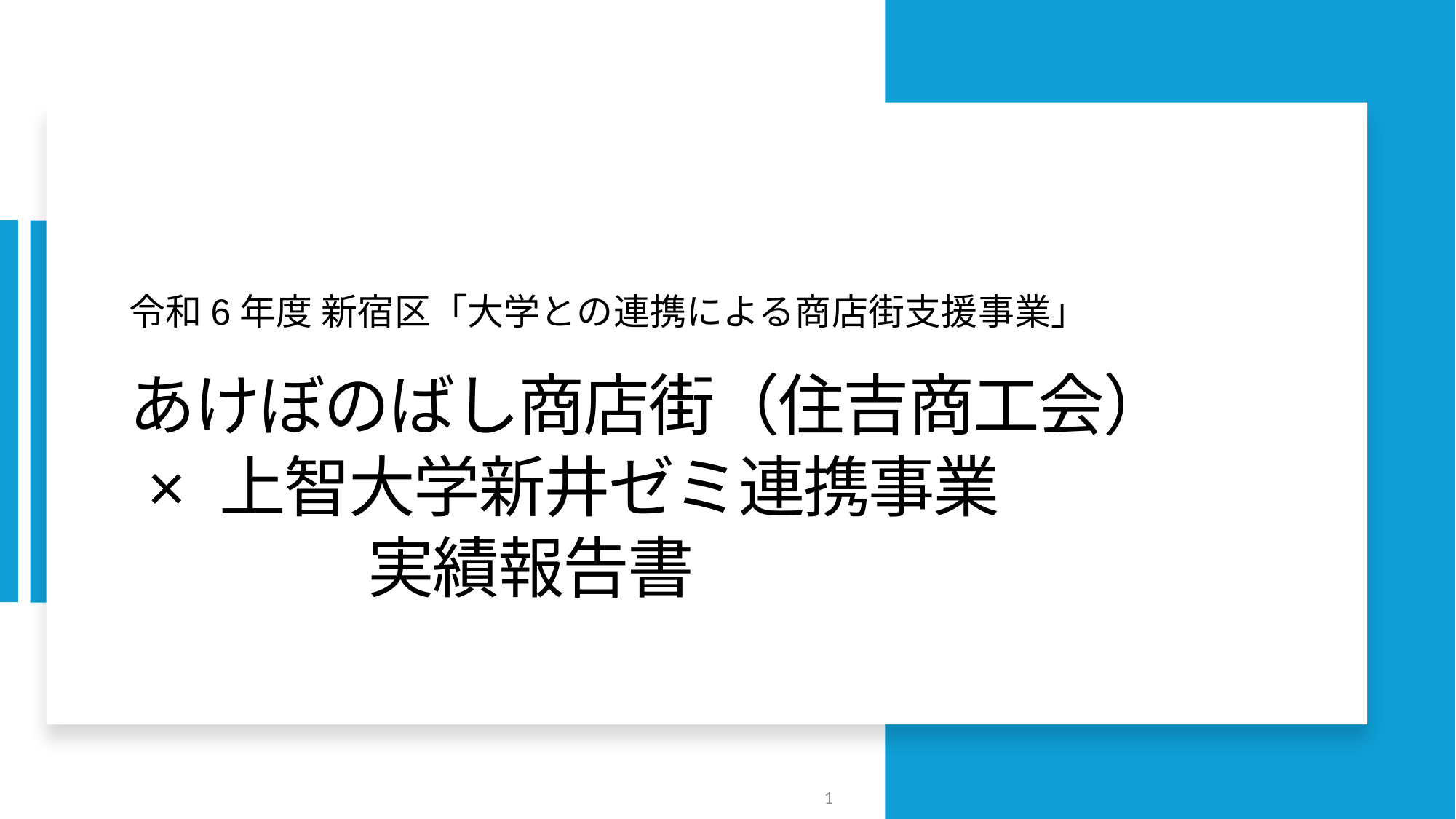

令和6年度 新宿区「大学との連携による商店街支援事業」
あけぼのばし商店街（住吉商工会）
 × 上智大学新井ゼミ連携事業
	実績報告書

1